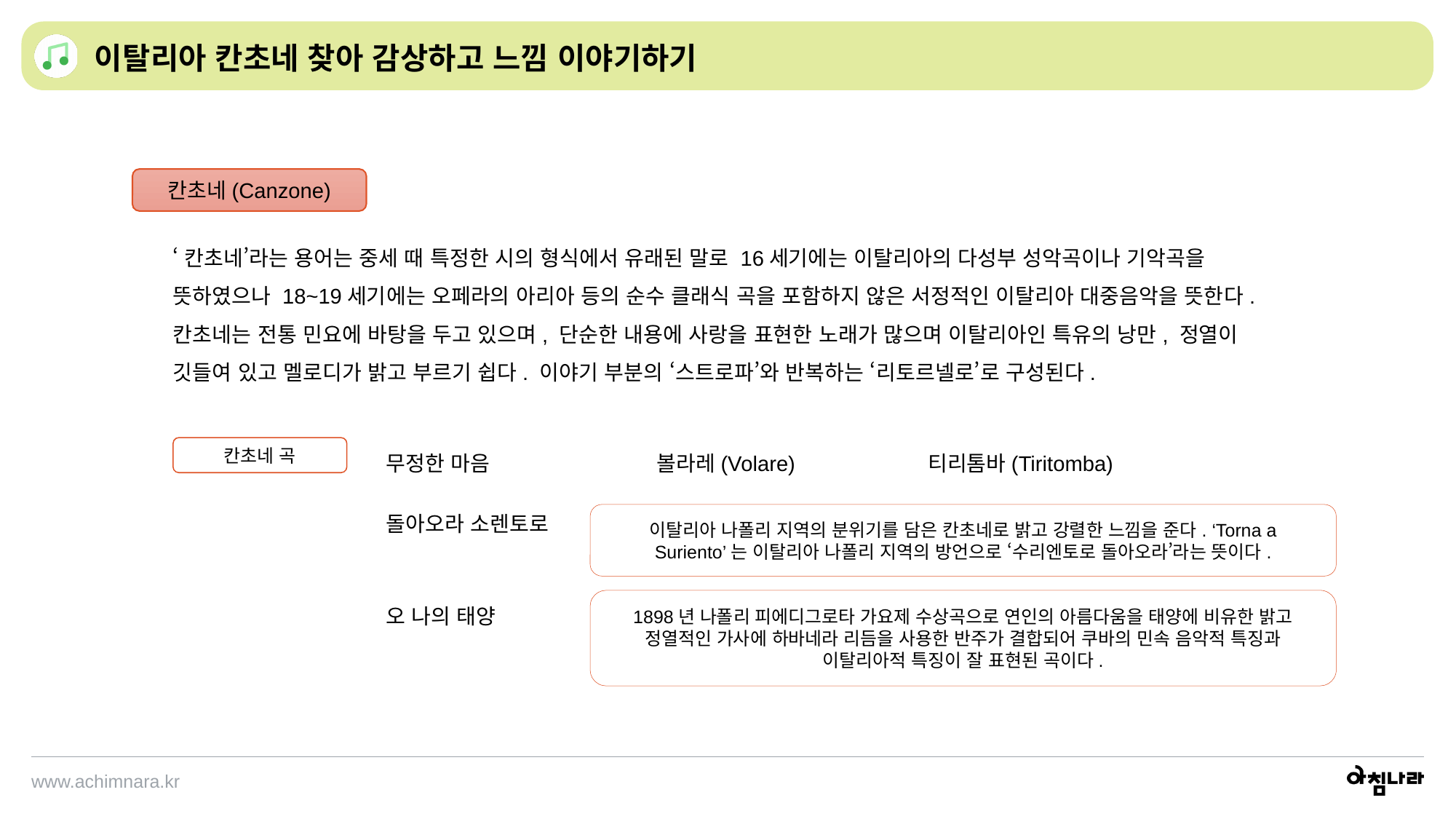

이탈리아 칸초네 찾아 감상하고 느낌 이야기하기
칸초네(Canzone)
‘칸초네’라는 용어는 중세 때 특정한 시의 형식에서 유래된 말로 16세기에는 이탈리아의 다성부 성악곡이나 기악곡을 뜻하였으나 18~19세기에는 오페라의 아리아 등의 순수 클래식 곡을 포함하지 않은 서정적인 이탈리아 대중음악을 뜻한다. 칸초네는 전통 민요에 바탕을 두고 있으며, 단순한 내용에 사랑을 표현한 노래가 많으며 이탈리아인 특유의 낭만, 정열이 깃들여 있고 멜로디가 밝고 부르기 쉽다. 이야기 부분의 ‘스트로파’와 반복하는 ‘리토르넬로’로 구성된다.
칸초네 곡
무정한 마음
볼라레(Volare)
티리톰바(Tiritomba)
돌아오라 소렌토로
이탈리아 나폴리 지역의 분위기를 담은 칸초네로 밝고 강렬한 느낌을 준다. ‘Torna a Suriento’는 이탈리아 나폴리 지역의 방언으로 ‘수리엔토로 돌아오라’라는 뜻이다.
오 나의 태양
1898년 나폴리 피에디그로타 가요제 수상곡으로 연인의 아름다움을 태양에 비유한 밝고 정열적인 가사에 하바네라 리듬을 사용한 반주가 결합되어 쿠바의 민속 음악적 특징과 이탈리아적 특징이 잘 표현된 곡이다.